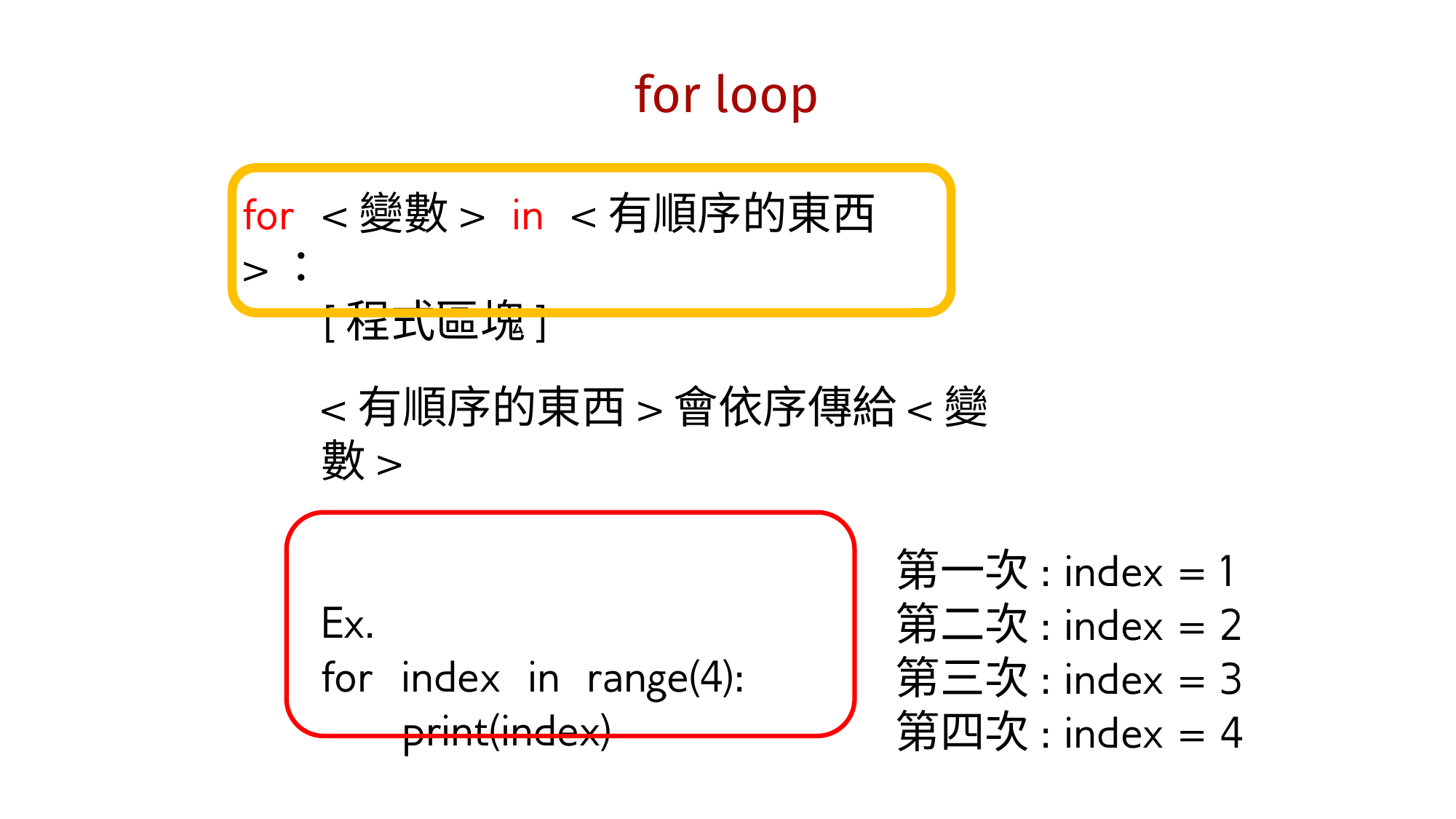

for loop

for  <變數>  in  <有順序的東西>：
      [程式區塊]
<有順序的東西>會依序傳給<變數>

Ex.
for  index  in  range(4):
      print(index)

第一次: index = 1
第二次: index = 2
第三次: index = 3
第四次: index = 4